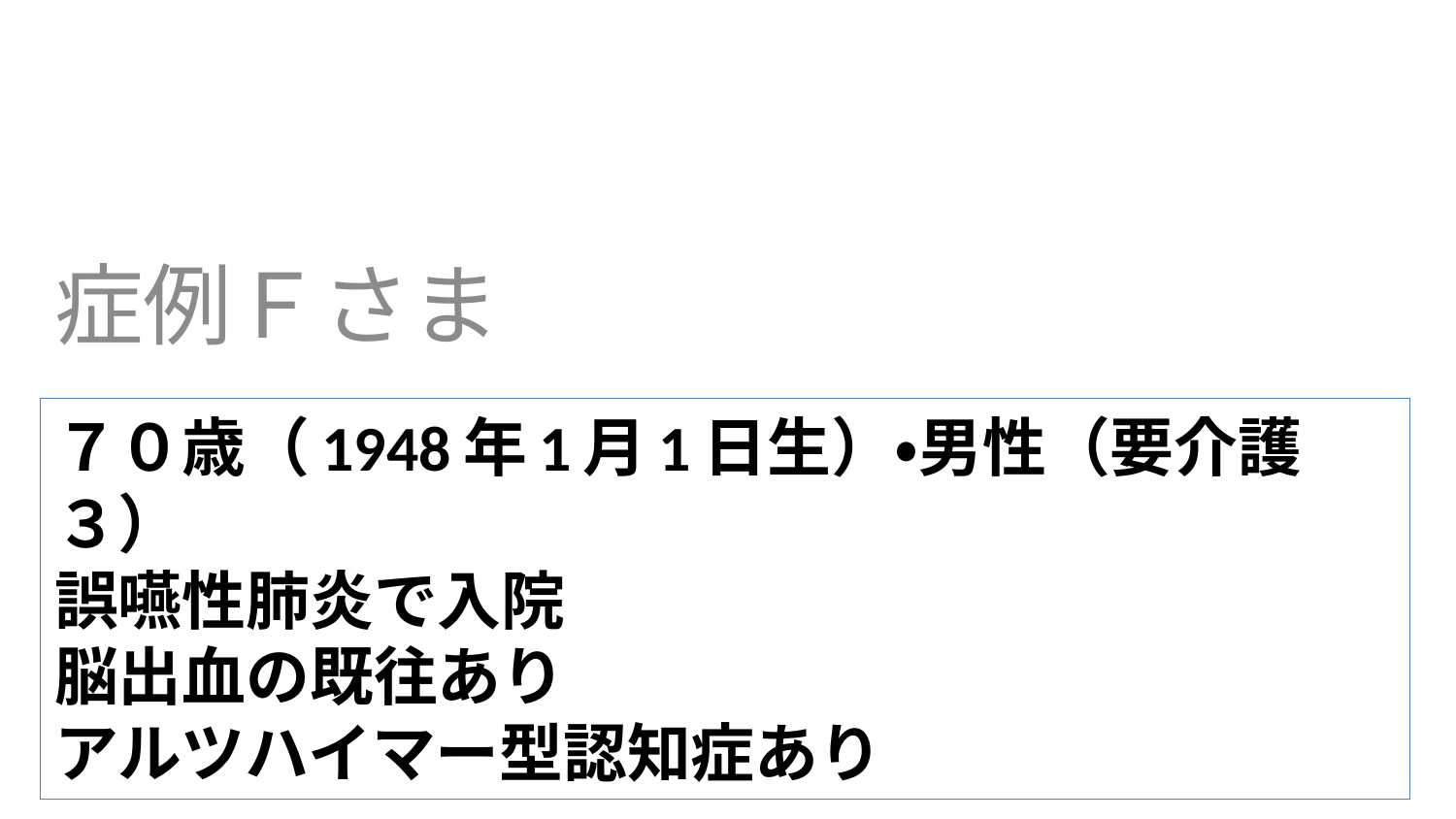

症例Ｆさま
# ７０歳（1948年1月1日生）・男性（要介護３） 誤嚥性肺炎で入院 脳出血の既往あり アルツハイマー型認知症あり